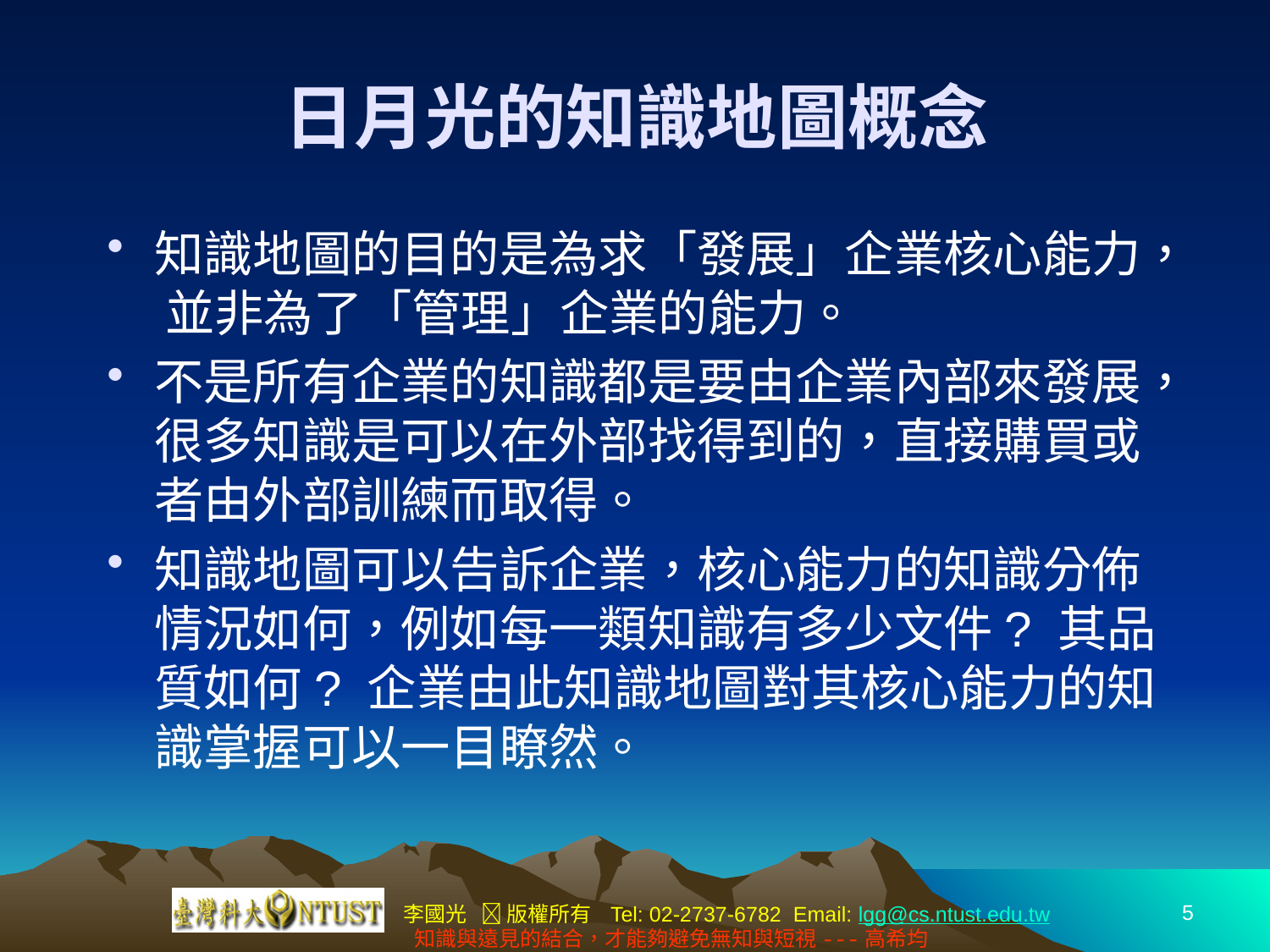

# 日月光的知識地圖概念
知識地圖的目的是為求「發展」企業核心能力， 並非為了「管理」企業的能力。
不是所有企業的知識都是要由企業內部來發展，很多知識是可以在外部找得到的，直接購買或者由外部訓練而取得。
知識地圖可以告訴企業，核心能力的知識分佈情況如何，例如每一類知識有多少文件? 其品質如何? 企業由此知識地圖對其核心能力的知識掌握可以一目瞭然。
5